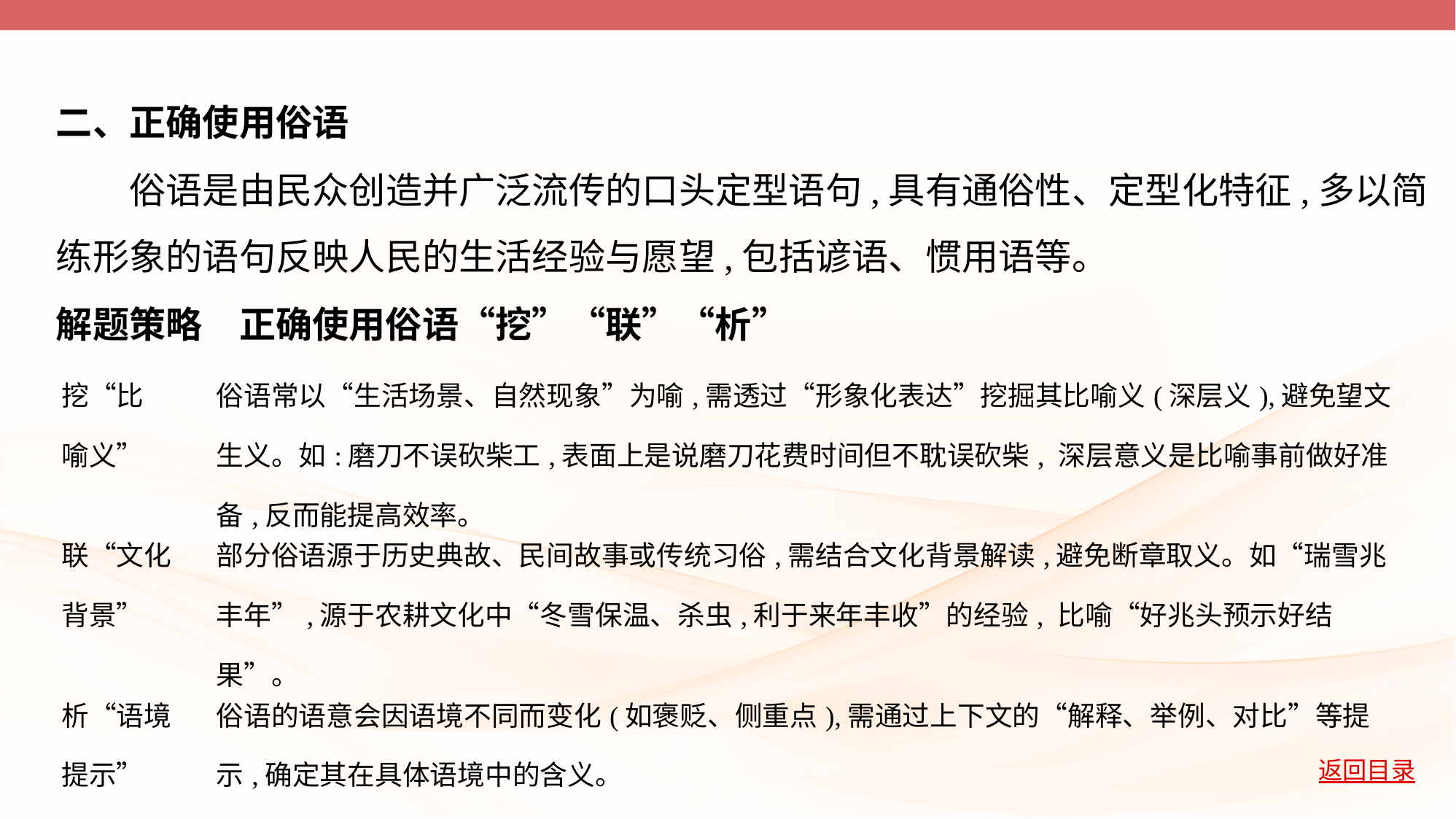

二、正确使用俗语
　　俗语是由民众创造并广泛流传的口头定型语句,具有通俗性、定型化特征,多以简
练形象的语句反映人民的生活经验与愿望,包括谚语、惯用语等。
解题策略　正确使用俗语“挖”“联”“析”
| 挖“比 喻义” | 俗语常以“生活场景、自然现象”为喻,需透过“形象化表达”挖掘其比喻义(深层义),避免望文生义。如:磨刀不误砍柴工,表面上是说磨刀花费时间但不耽误砍柴, 深层意义是比喻事前做好准备,反而能提高效率。 |
| --- | --- |
| 联“文化 背景” | 部分俗语源于历史典故、民间故事或传统习俗,需结合文化背景解读,避免断章取义。如“瑞雪兆丰年”,源于农耕文化中“冬雪保温、杀虫,利于来年丰收”的经验, 比喻“好兆头预示好结果”。 |
| 析“语境 提示” | 俗语的语意会因语境不同而变化(如褒贬、侧重点),需通过上下文的“解释、举例、对比”等提示,确定其在具体语境中的含义。 |